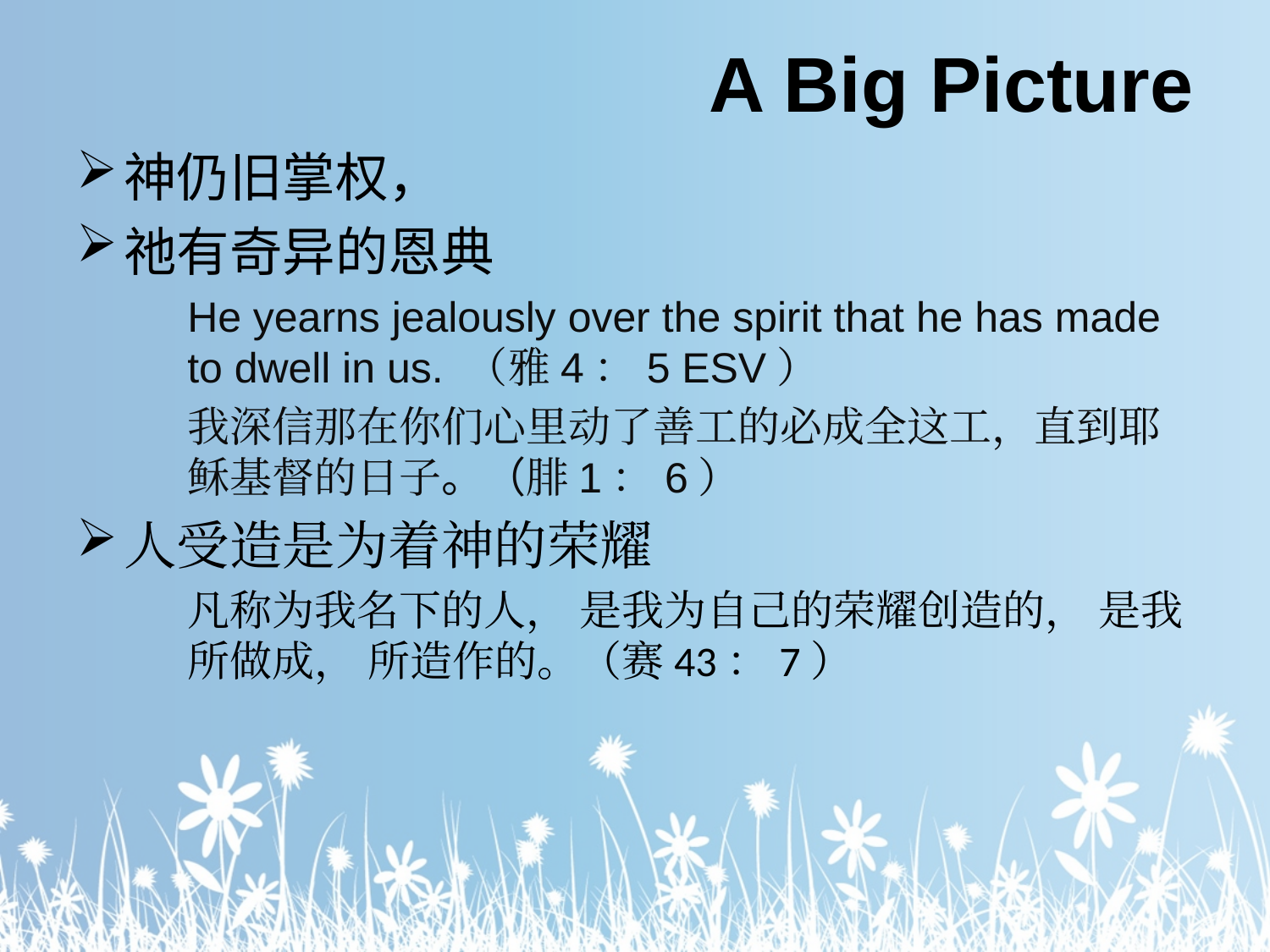

# A Big Picture
神仍旧掌权，
祂有奇异的恩典
He yearns jealously over the spirit that he has made to dwell in us. （雅4：5 ESV）
我深信那在你们心里动了善工的必成全这工，直到耶稣基督的日子。（腓1：6）
人受造是为着神的荣耀
凡称为我名下的人， 是我为自己的荣耀创造的， 是我所做成， 所造作的。（赛43：7）